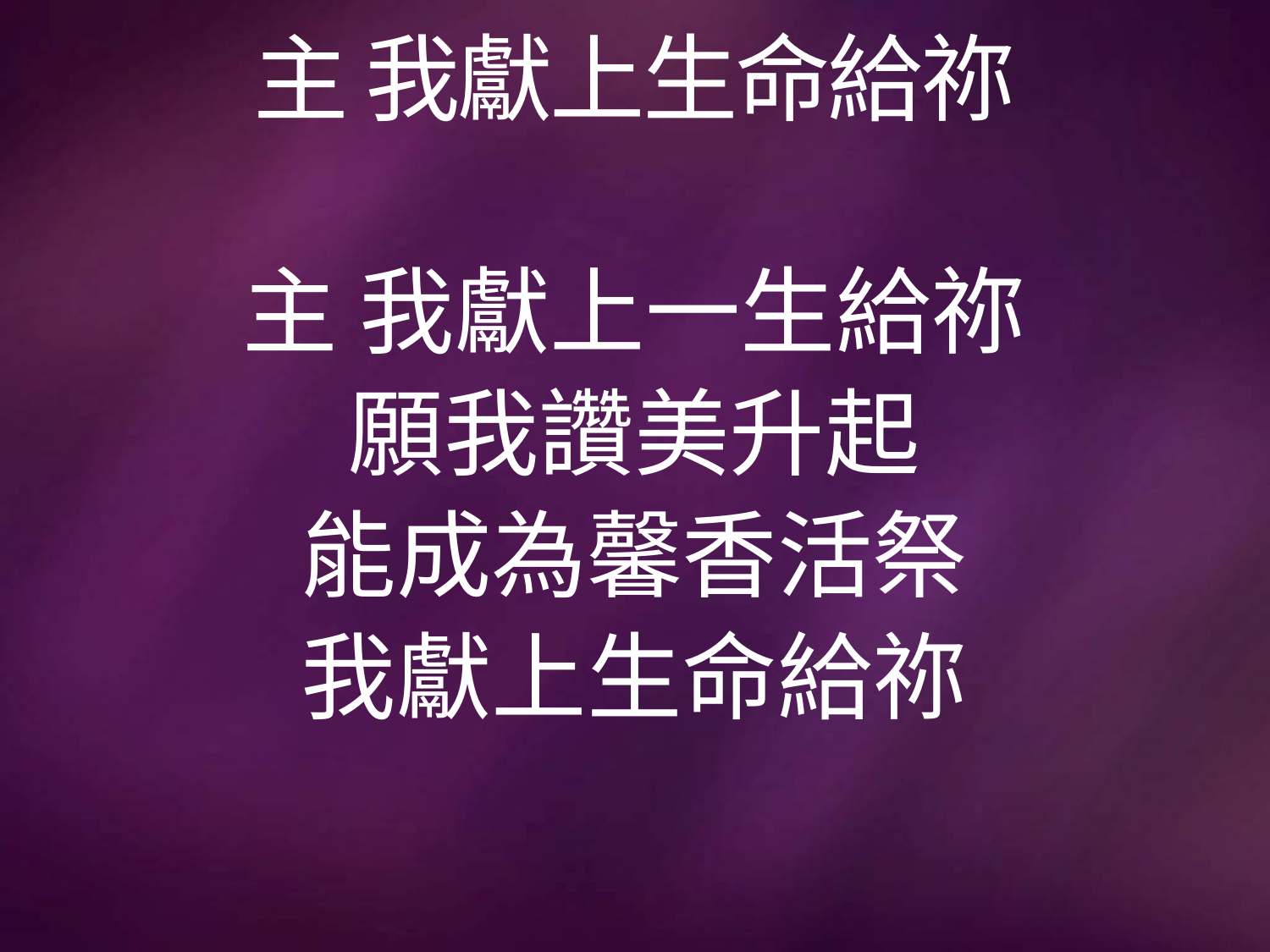

# 主 我獻上生命給祢
主 我獻上一生給祢
願我讚美升起
能成為馨香活祭
我獻上生命給祢